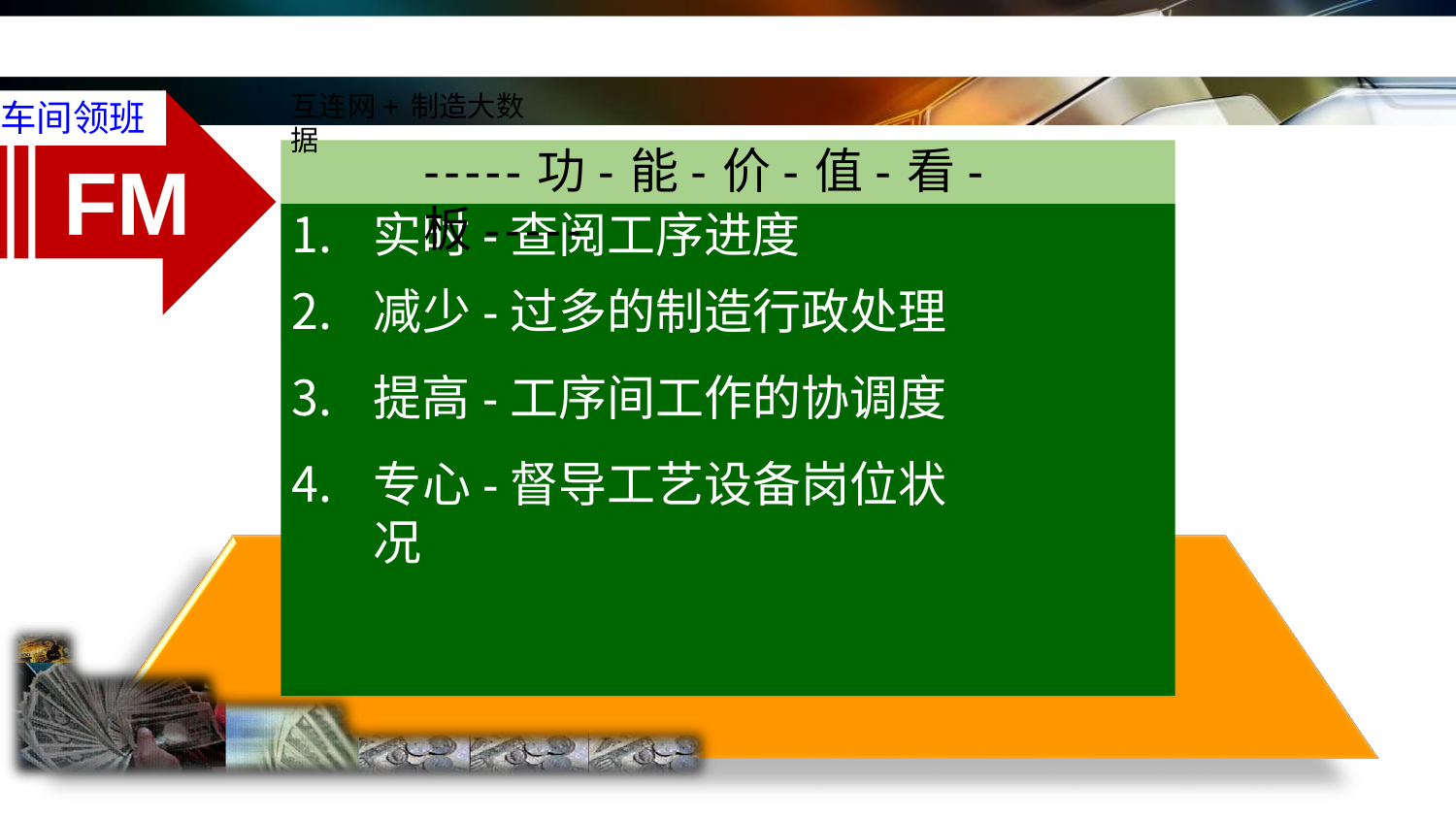

互连网+制造大数据

车间领班
-----功-能-价-值-看-板-----

FM
实时-查阅工序进度
减少-过多的制造行政处理
提高-工序间工作的协调度
专心-督导工艺设备岗位状况